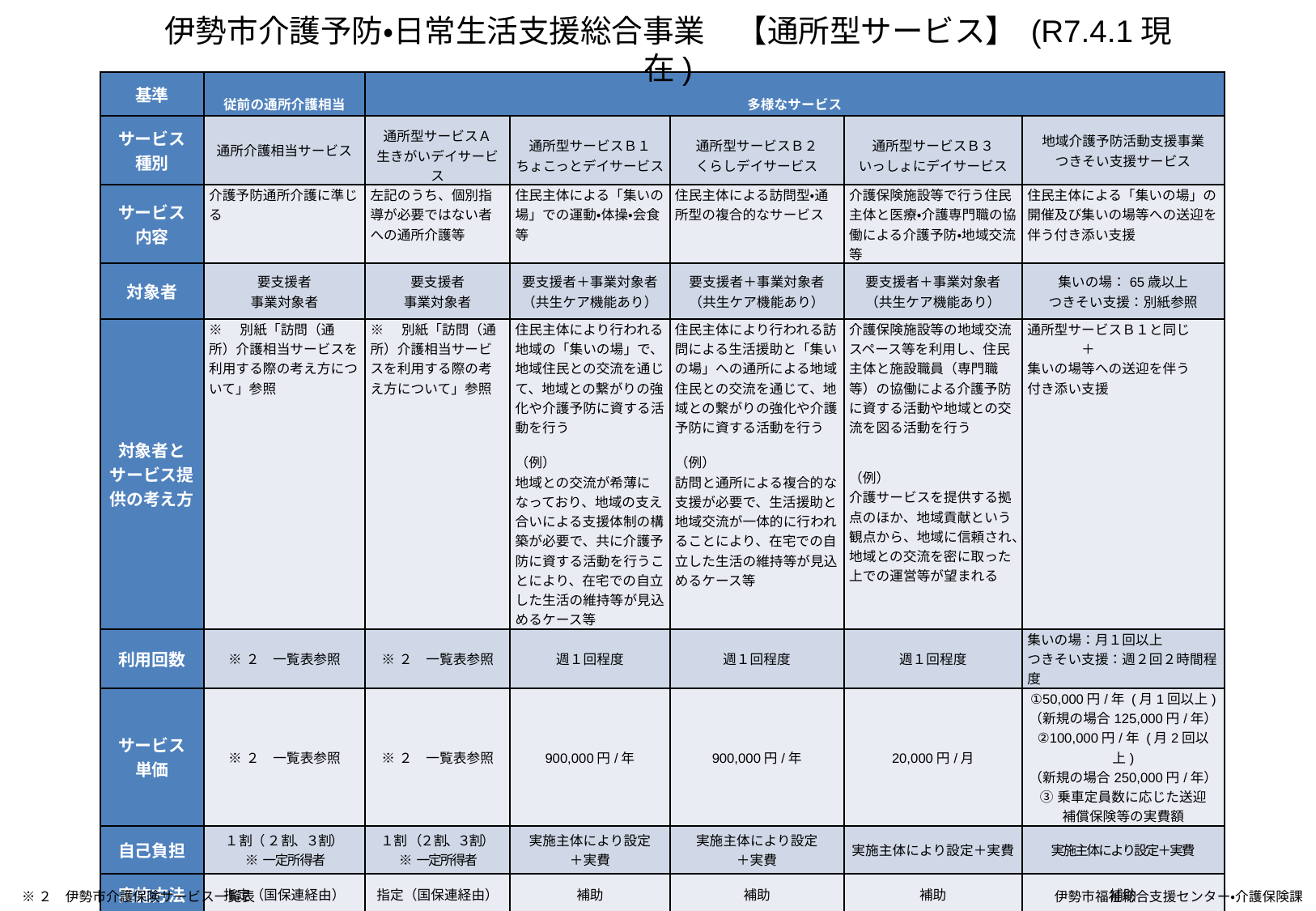

伊勢市介護予防・日常生活支援総合事業　【通所型サービス】 (R7.4.1現在)
| 基準 | 従前の通所介護相当 | 多様なサービス |  |  |  |  |
| --- | --- | --- | --- | --- | --- | --- |
| サービス 種別 | 通所介護相当サービス | 通所型サービスＡ 生きがいデイサービス | 通所型サービスＢ１ ちょこっとデイサービス | 通所型サービスＢ２ くらしデイサービス | 通所型サービスＢ３ いっしょにデイサービス | 地域介護予防活動支援事業 つきそい支援サービス |
| サービス 内容 | 介護予防通所介護に準じる | 左記のうち、個別指導が必要ではない者への通所介護等 | 住民主体による「集いの場」での運動・体操・会食等 | 住民主体による訪問型・通所型の複合的なサービス | 介護保険施設等で行う住民主体と医療・介護専門職の協働による介護予防・地域交流等 | 住民主体による「集いの場」の開催及び集いの場等への送迎を伴う付き添い支援 |
| 対象者 | 要支援者 事業対象者 | 要支援者 事業対象者 | 要支援者＋事業対象者 （共生ケア機能あり） | 要支援者＋事業対象者 （共生ケア機能あり） | 要支援者＋事業対象者 （共生ケア機能あり） | 集いの場：65歳以上 つきそい支援：別紙参照 |
| 対象者とサービス提供の考え方 | ※　別紙「訪問（通所）介護相当サービスを利用する際の考え方について」参照 | ※　別紙「訪問（通所）介護相当サービスを利用する際の考え方について」参照 | 住民主体により行われる地域の「集いの場」で、地域住民との交流を通じて、地域との繋がりの強化や介護予防に資する活動を行う （例） 地域との交流が希薄になっており、地域の支え合いによる支援体制の構築が必要で、共に介護予防に資する活動を行うことにより、在宅での自立した生活の維持等が見込めるケース等 | 住民主体により行われる訪問による生活援助と「集いの場」への通所による地域住民との交流を通じて、地域との繋がりの強化や介護予防に資する活動を行う （例） 訪問と通所による複合的な支援が必要で、生活援助と地域交流が一体的に行われることにより、在宅での自立した生活の維持等が見込めるケース等 | 介護保険施設等の地域交流スペース等を利用し、住民主体と施設職員（専門職等）の協働による介護予防に資する活動や地域との交流を図る活動を行う （例） 介護サービスを提供する拠点のほか、地域貢献という観点から、地域に信頼され、地域との交流を密に取った上での運営等が望まれる | 通所型サービスＢ１と同じ 　　　　＋ 集いの場等への送迎を伴う 付き添い支援 |
| 利用回数 | ※２　一覧表参照 | ※２　一覧表参照 | 週１回程度 | 週１回程度 | 週１回程度 | 集いの場：月１回以上 つきそい支援：週２回２時間程度 |
| サービス 単価 | ※２　一覧表参照 | ※２　一覧表参照 | 900,000円/年 | 900,000円/年 | 20,000円/月 | ①50,000円/年 (月1回以上) （新規の場合125,000円/年） ②100,000円/年 (月2回以上) （新規の場合250,000円/年） ③乗車定員数に応じた送迎 補償保険等の実費額 |
| 自己負担 | １ 割（ ２ 割、３割） ※一定所得者 | １ 割 （２ 割、３割） ※一定所得者 | 実施主体により設定 ＋実費 | 実施主体により設定 ＋実費 | 実施主体により設定＋実費 | 実施主体により設定＋実費 |
| 実施方法 | 指定（国保連経由） | 指定（国保連経由） | 補助 | 補助 | 補助 | 補助 |
| サービス 提供者 | 指定通所介護事業者 | 指定通所介護事業者 | 地域住民組織等 | 地域住民組織等 | 法人と地域住民組織の協働 | 地域住民組織等 |
※２　伊勢市介護保険サービス一覧表
伊勢市福祉総合支援センター・介護保険課